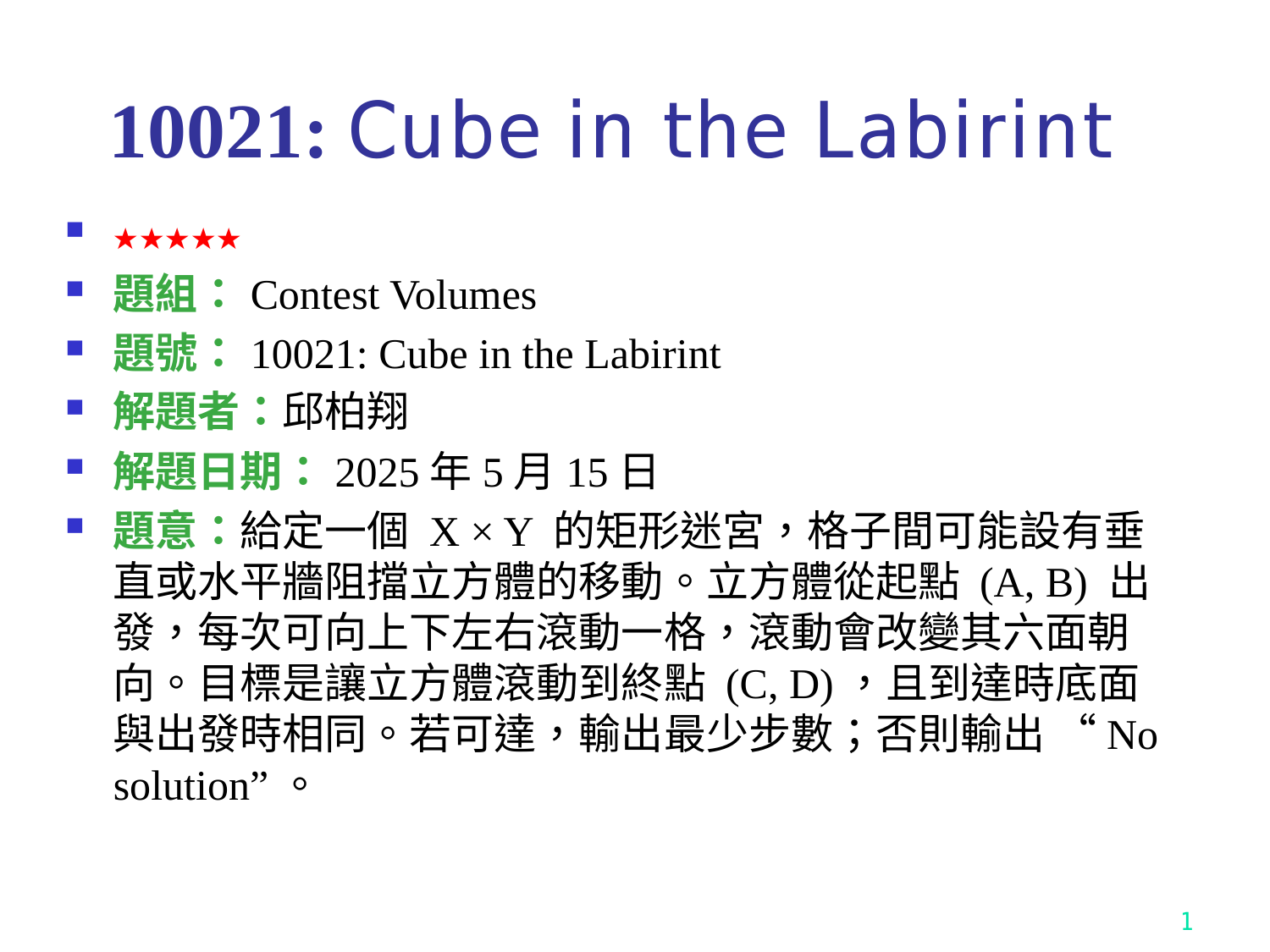

# 10021: Cube in the Labirint
★★★★★
題組：Contest Volumes
題號：10021: Cube in the Labirint
解題者：邱柏翔
解題日期：2025年5月15日
題意：給定一個 X × Y 的矩形迷宮，格子間可能設有垂直或水平牆阻擋立方體的移動。立方體從起點 (A, B) 出發，每次可向上下左右滾動一格，滾動會改變其六面朝向。目標是讓立方體滾動到終點 (C, D)，且到達時底面與出發時相同。若可達，輸出最少步數；否則輸出 “No solution”。
1